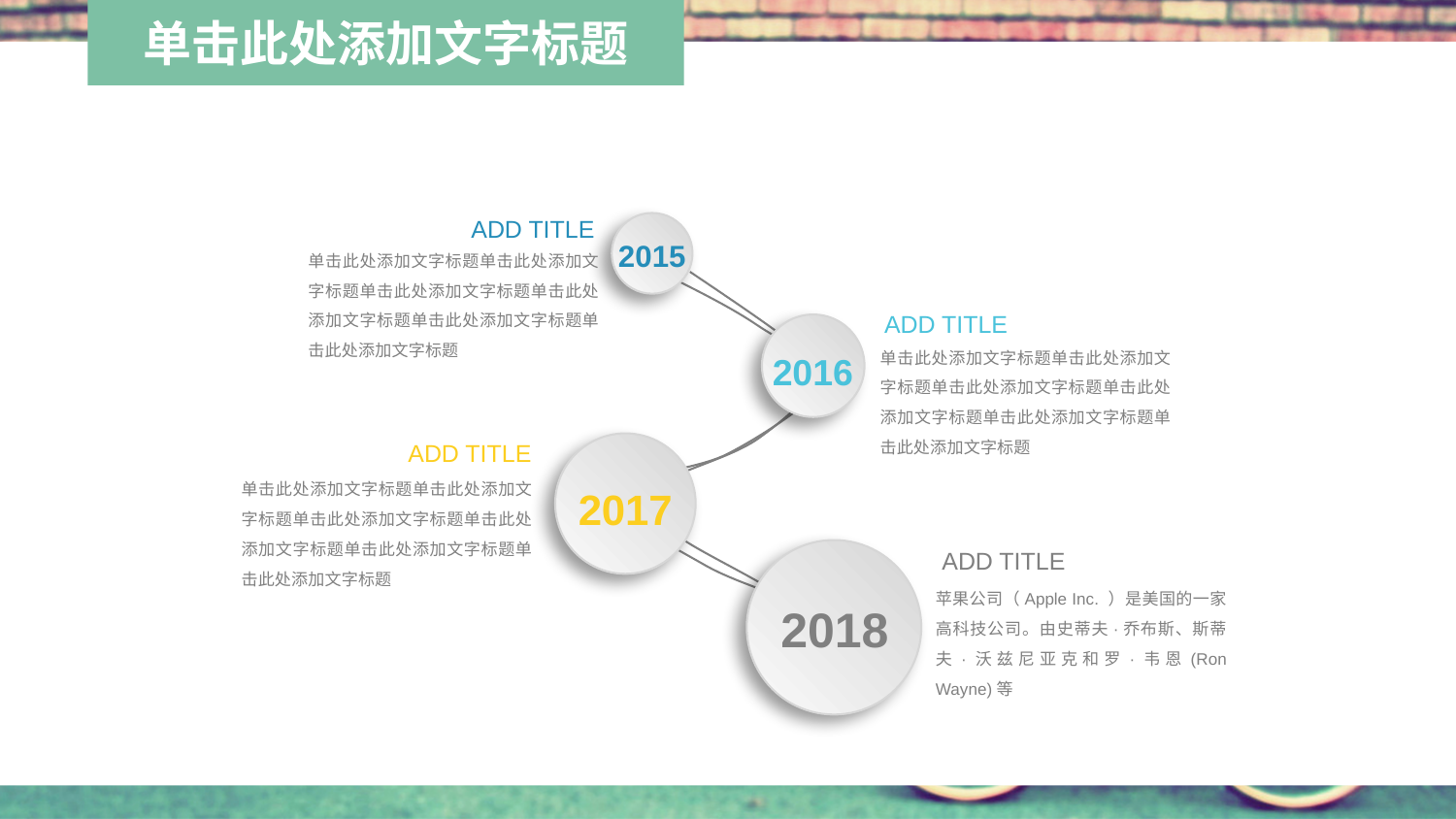

ADD TITLE
单击此处添加文字标题单击此处添加文字标题单击此处添加文字标题单击此处添加文字标题单击此处添加文字标题单击此处添加文字标题

2015

ADD TITLE
单击此处添加文字标题单击此处添加文字标题单击此处添加文字标题单击此处添加文字标题单击此处添加文字标题单击此处添加文字标题

2016
ADD TITLE
单击此处添加文字标题单击此处添加文字标题单击此处添加文字标题单击此处添加文字标题单击此处添加文字标题单击此处添加文字标题

2017
ADD TITLE
苹果公司（Apple Inc. ）是美国的一家高科技公司。由史蒂夫·乔布斯、斯蒂夫·沃兹尼亚克和罗·韦恩(Ron Wayne)等

2018